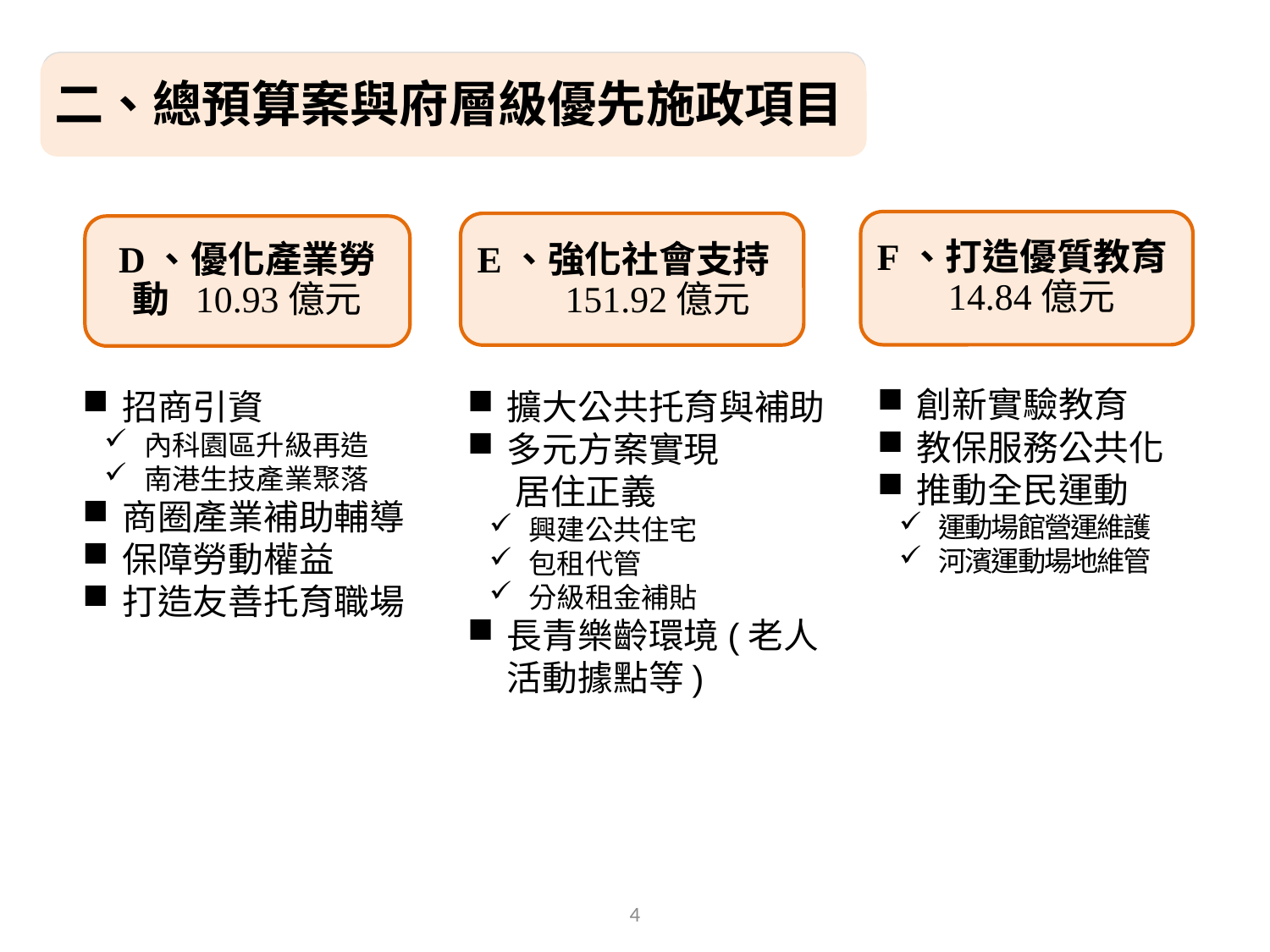

二、總預算案與府層級優先施政項目

F、打造優質教育14.84億元

E、強化社會支持      151.92億元

D、優化產業勞動  10.93億元
創新實驗教育
教保服務公共化
推動全民運動
運動場館營運維護
河濱運動場地維管

招商引資
內科園區升級再造
南港生技產業聚落
商圈產業補助輔導
保障勞動權益
打造友善托育職場
擴大公共托育與補助
多元方案實現
     居住正義
興建公共住宅
包租代管
分級租金補貼
長青樂齡環境(老人活動據點等)
4